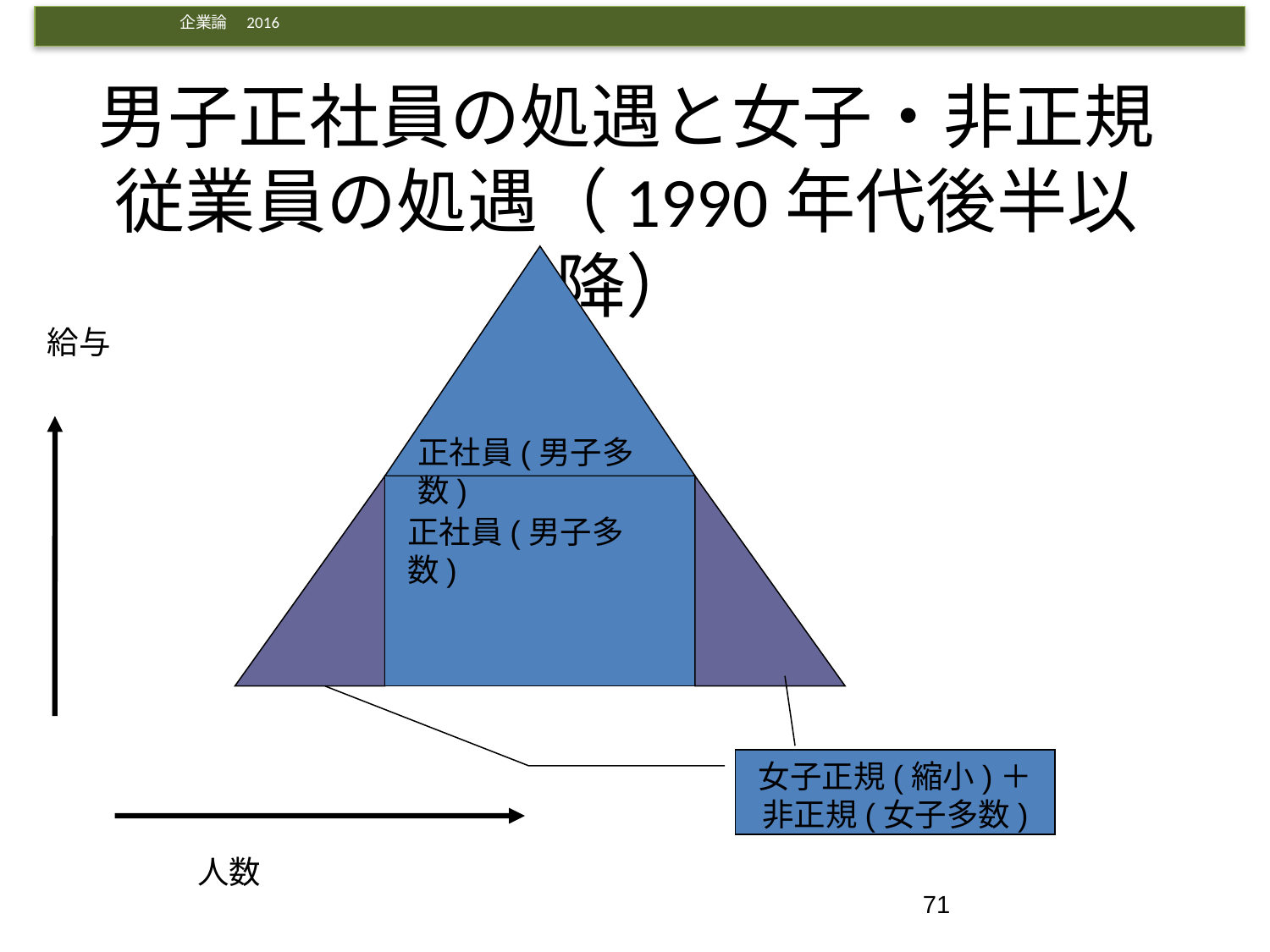

# 男子正社員の処遇と女子・非正規従業員の処遇（1990年代後半以降）

給与

正社員(男子多数)

正社員(男子多数)

女子正規(縮小)＋非正規(女子多数)

人数
71